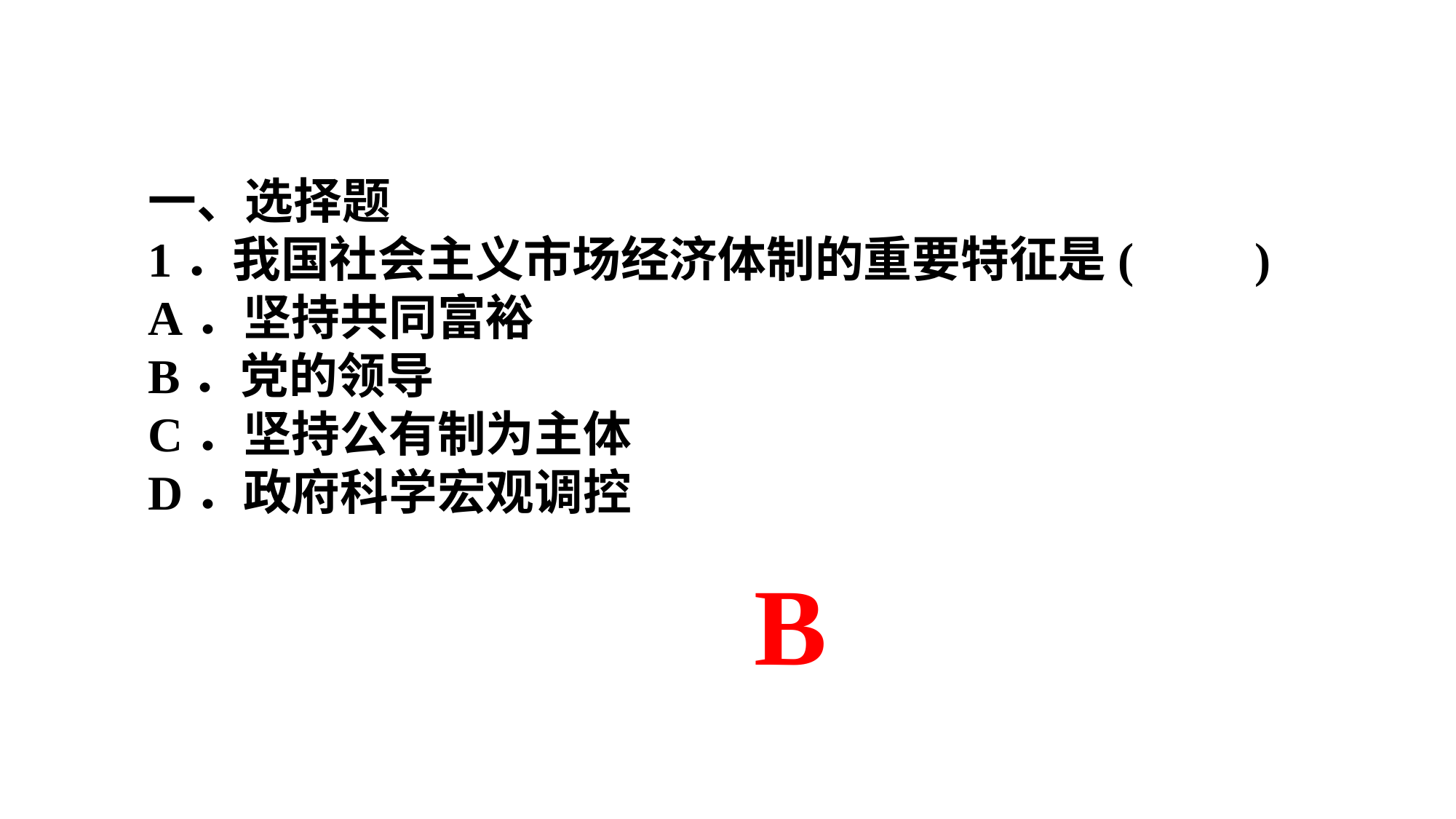

一、选择题
1．我国社会主义市场经济体制的重要特征是(　　)
A．坚持共同富裕
B．党的领导
C．坚持公有制为主体
D．政府科学宏观调控

B